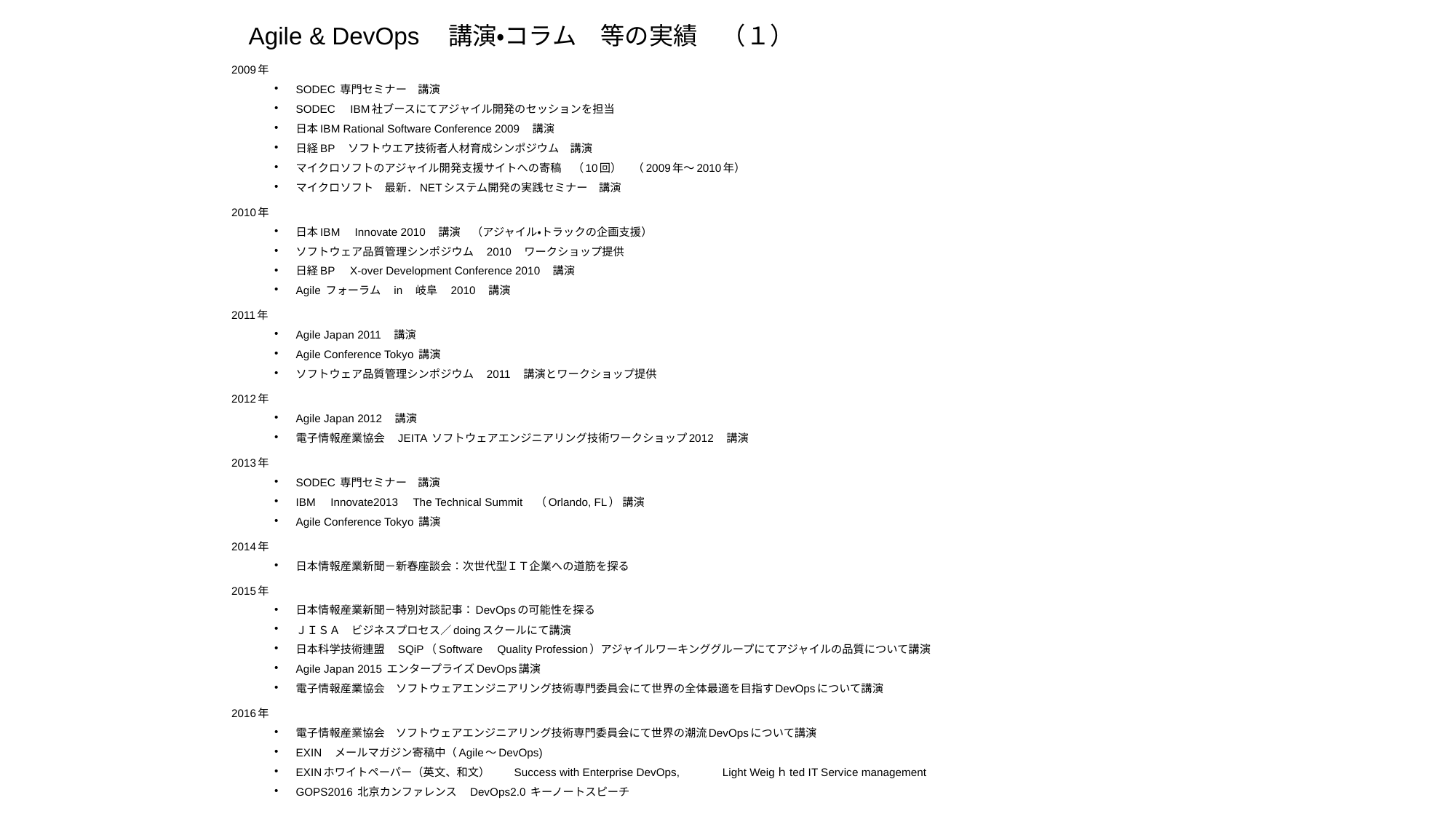

# Agile & DevOps　講演・コラム　等の実績　（１）
2009年
SODEC 専門セミナー　講演
SODEC　IBM社ブースにてアジャイル開発のセッションを担当
日本IBM Rational Software Conference 2009　講演
日経BP　ソフトウエア技術者人材育成シンポジウム　講演
マイクロソフトのアジャイル開発支援サイトへの寄稿　（10回）　（2009年～2010年）
マイクロソフト　最新．NETシステム開発の実践セミナー　講演
2010年
日本IBM　Innovate 2010　講演　（アジャイル・トラックの企画支援）
ソフトウェア品質管理シンポジウム　2010　ワークショップ提供
日経BP　X-over Development Conference 2010　講演
Agile フォーラム　in　岐阜　2010　講演
2011年
Agile Japan 2011　講演
Agile Conference Tokyo 講演
ソフトウェア品質管理シンポジウム　2011　講演とワークショップ提供
2012年
Agile Japan 2012　講演
電子情報産業協会　JEITA ソフトウェアエンジニアリング技術ワークショップ2012　講演
2013年
SODEC 専門セミナー　講演
IBM　Innovate2013　The Technical Summit　（Orlando, FL） 講演
Agile Conference Tokyo 講演
2014年
日本情報産業新聞－新春座談会：次世代型ＩＴ企業への道筋を探る
2015年
日本情報産業新聞－特別対談記事：DevOpsの可能性を探る
ＪＩＳＡ　ビジネスプロセス／doingスクールにて講演
日本科学技術連盟　SQiP（Software　Quality Profession）アジャイルワーキンググループにてアジャイルの品質について講演
Agile Japan 2015 エンタープライズDevOps講演
電子情報産業協会　ソフトウェアエンジニアリング技術専門委員会にて世界の全体最適を目指すDevOpsについて講演
2016年
電子情報産業協会　ソフトウェアエンジニアリング技術専門委員会にて世界の潮流DevOpsについて講演
EXIN　メールマガジン寄稿中（Agile～DevOps)
EXINホワイトペーパー（英文、和文）　　Success with Enterprise DevOps, 　　　 Light Weigｈted IT Service management
GOPS2016 北京カンファレンス　DevOps2.0 キーノートスピーチ